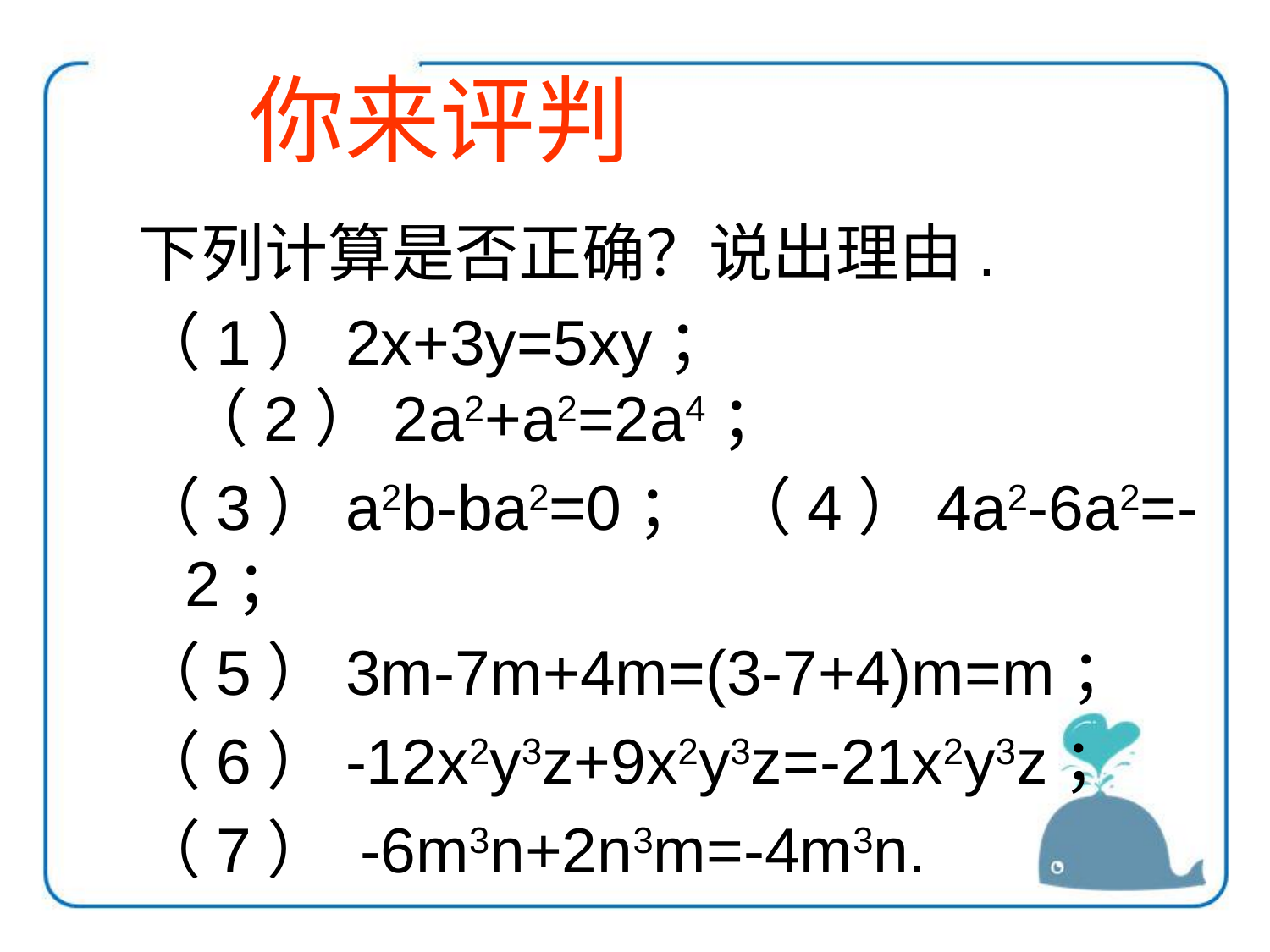

# 你来评判
下列计算是否正确？说出理由.
（1）2x+3y=5xy；（2）2a2+a2=2a4；
（3）a2b-ba2=0；  （4）4a2-6a2=-2；
（5）3m-7m+4m=(3-7+4)m=m；
（6）-12x2y3z+9x2y3z=-21x2y3z；
（7） -6m3n+2n3m=-4m3n.